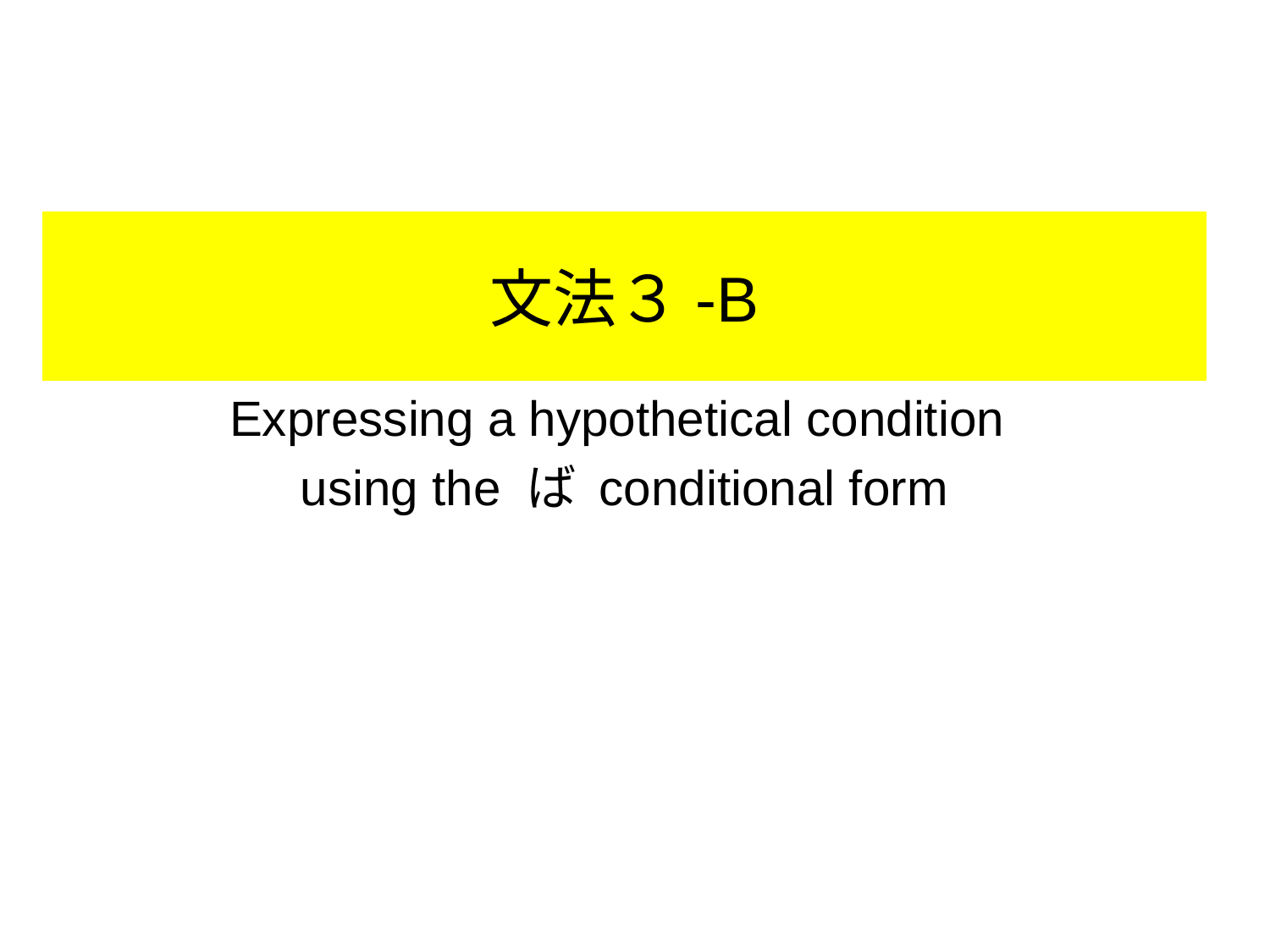

# 文法３-b
Expressing a hypothetical condition
using the ば conditional form